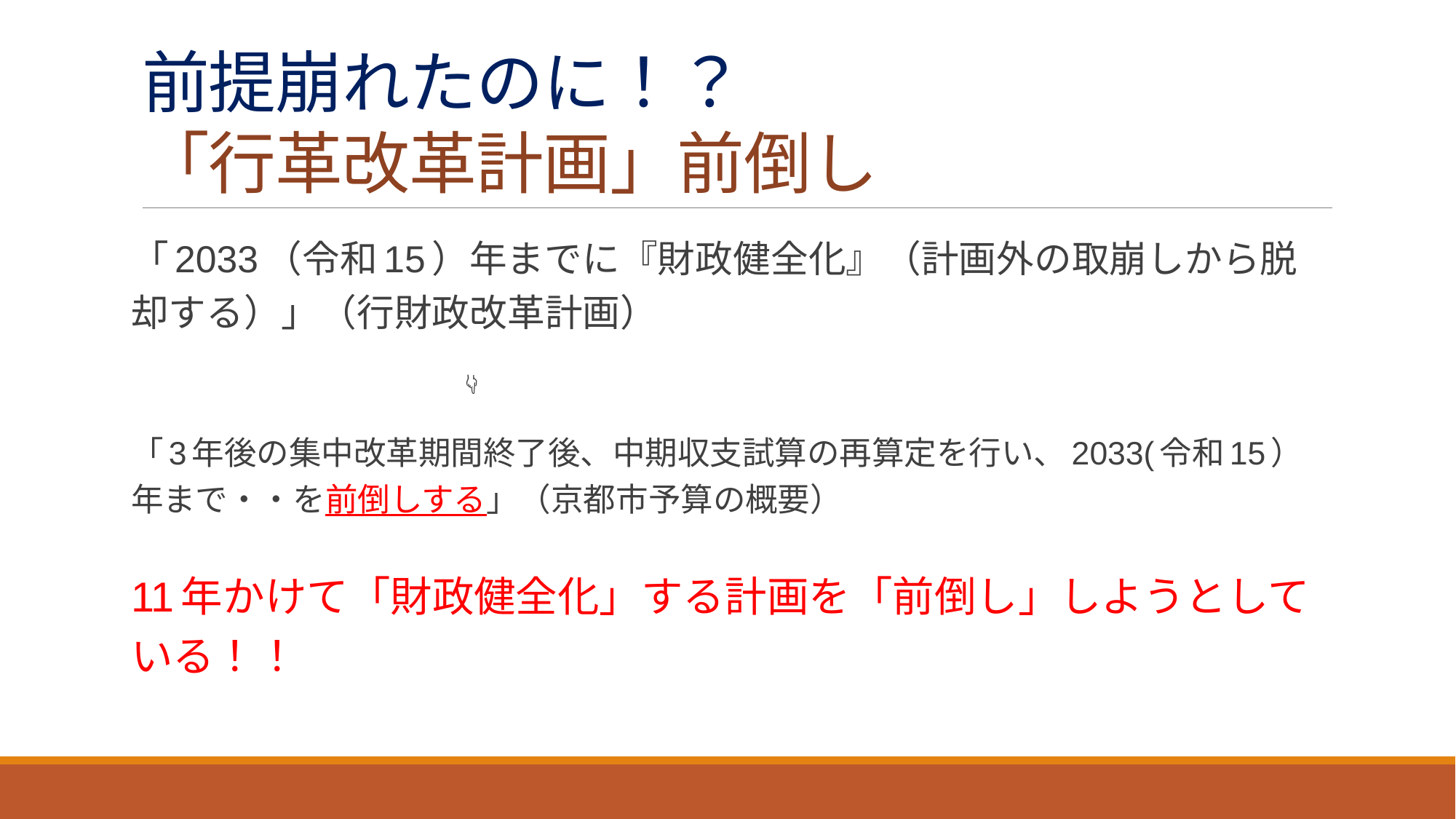

# 前提崩れたのに！？ 「行革改革計画」前倒し
「2033（令和15）年までに『財政健全化』（計画外の取崩しから脱却する）」（行財政改革計画）

　　　　　　　　　　　　　　　　👇

「3年後の集中改革期間終了後、中期収支試算の再算定を行い、2033(令和15）年まで・・を前倒しする」（京都市予算の概要）

11年かけて「財政健全化」する計画を「前倒し」しようとしている！！